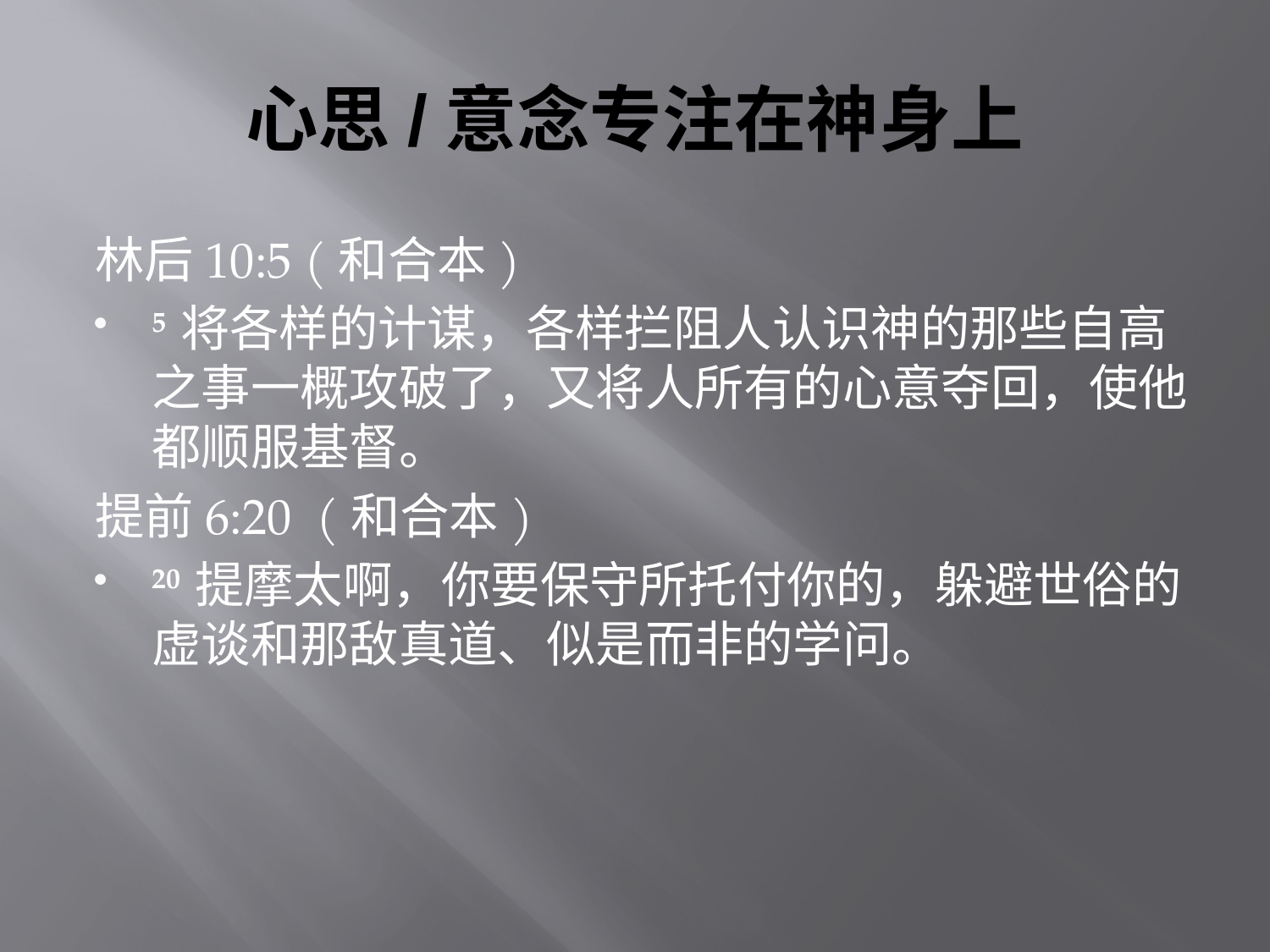

# 心思/意念专注在神身上
林后10:5 (和合本)
5 将各样的计谋，各样拦阻人认识神的那些自高之事一概攻破了，又将人所有的心意夺回，使他都顺服基督。
提前6:20  (和合本)
20 提摩太啊，你要保守所托付你的，躲避世俗的虚谈和那敌真道、似是而非的学问。